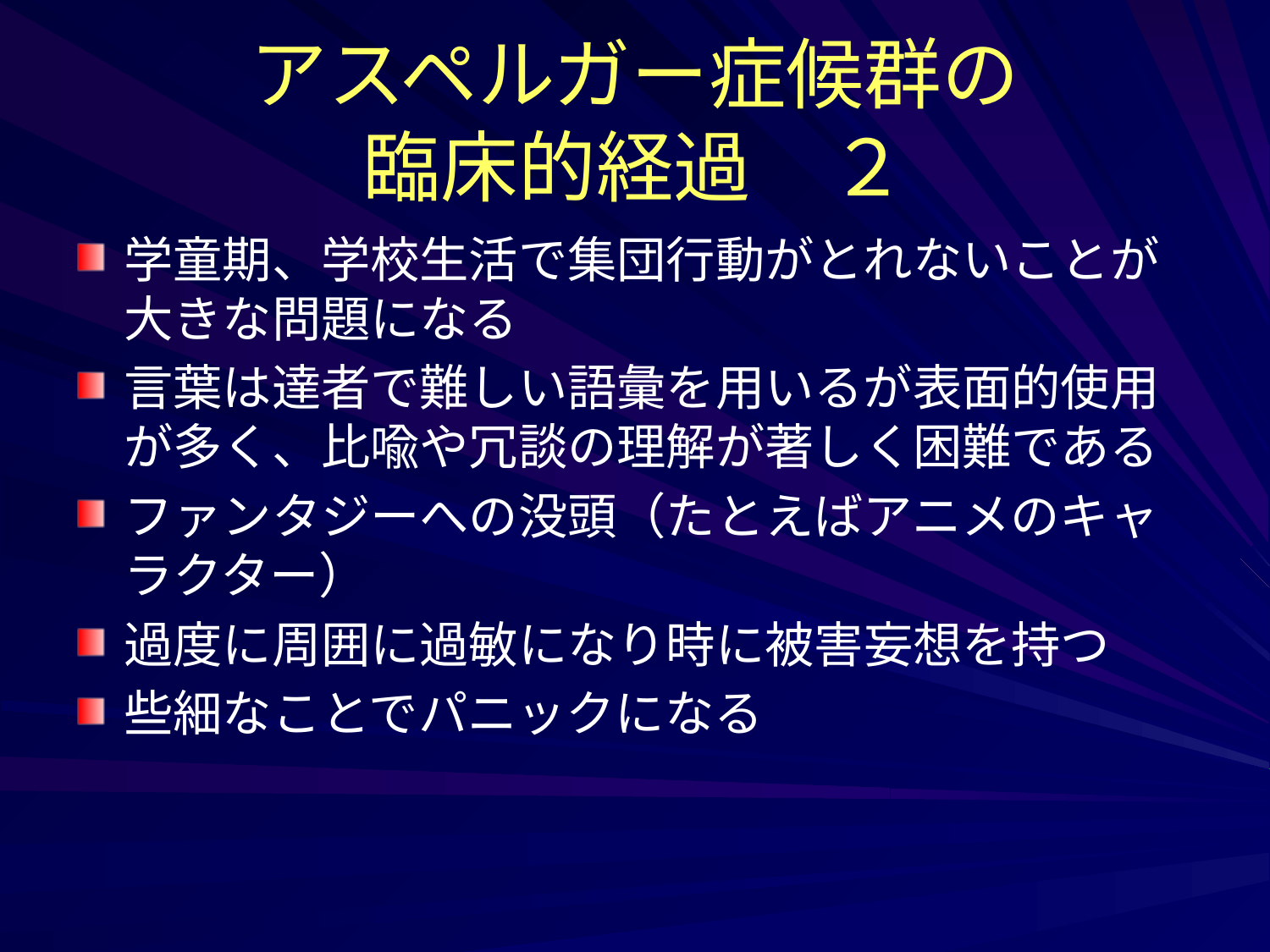

# アスペルガー症候群の 臨床的経過　２
学童期、学校生活で集団行動がとれないことが大きな問題になる
言葉は達者で難しい語彙を用いるが表面的使用が多く、比喩や冗談の理解が著しく困難である
ファンタジーへの没頭（たとえばアニメのキャラクター）
過度に周囲に過敏になり時に被害妄想を持つ
些細なことでパニックになる